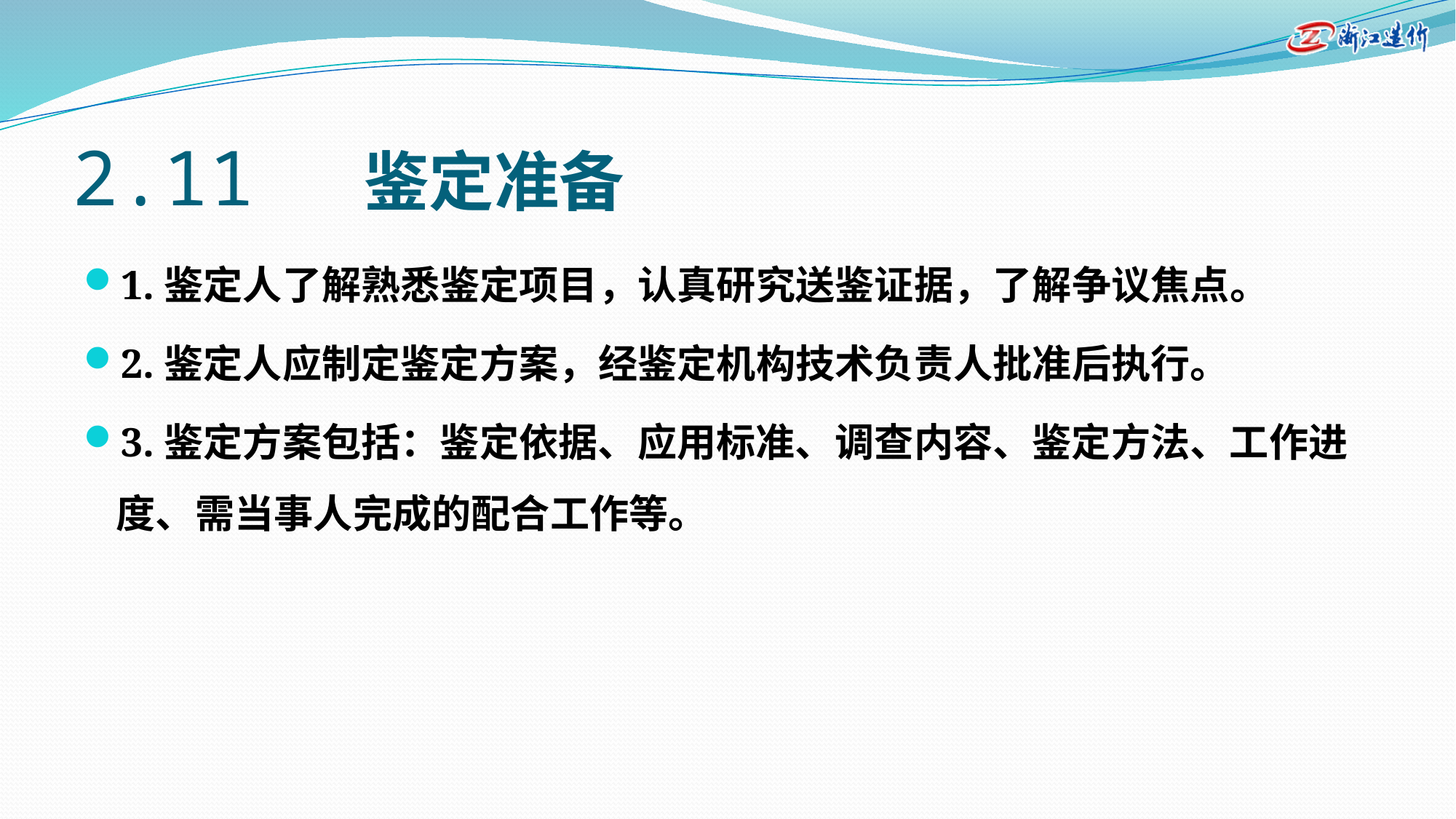

# 2.11  鉴定准备
1.鉴定人了解熟悉鉴定项目，认真研究送鉴证据，了解争议焦点。
2.鉴定人应制定鉴定方案，经鉴定机构技术负责人批准后执行。
3.鉴定方案包括：鉴定依据、应用标准、调查内容、鉴定方法、工作进度、需当事人完成的配合工作等。